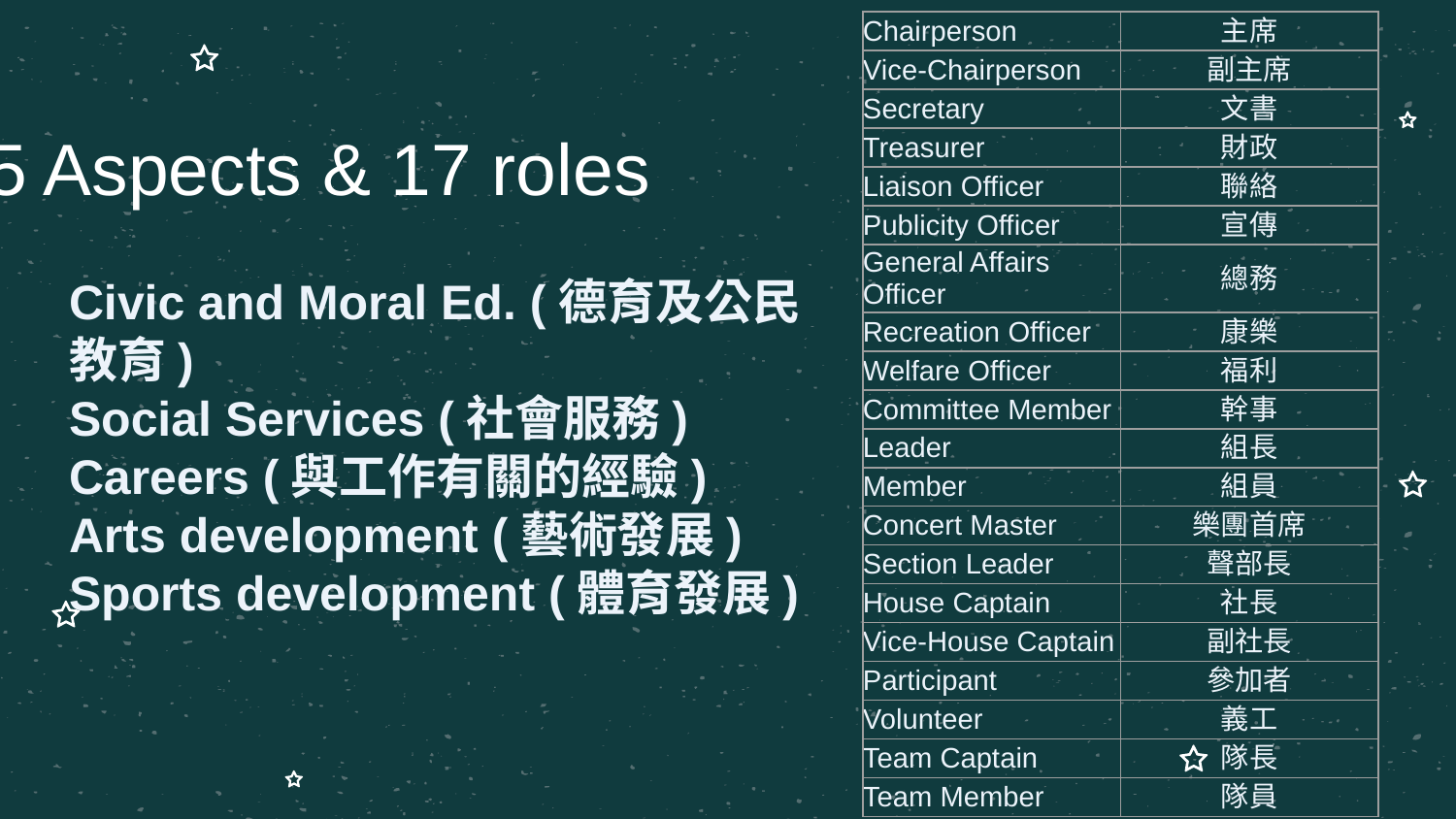

| Chairperson | 主席 |
| --- | --- |
| Vice-Chairperson | 副主席 |
| Secretary | 文書 |
| Treasurer | 財政 |
| Liaison Officer | 聯絡 |
| Publicity Officer | 宣傳 |
| General Affairs Officer | 總務 |
| Recreation Officer | 康樂 |
| Welfare Officer | 福利 |
| Committee Member | 幹事 |
| Leader | 組長 |
| Member | 組員 |
| Concert Master | 樂團首席 |
| Section Leader | 聲部長 |
| House Captain | 社長 |
| Vice-House Captain | 副社長 |
| Participant | 參加者 |
| Volunteer | 義工 |
| Team Captain | 隊長 |
| Team Member | 隊員 |
# 5 Aspects & 17 roles
Civic and Moral Ed. (德育及公民教育)
Social Services (社會服務)
Careers (與工作有關的經驗)
Arts development (藝術發展)
Sports development (體育發展)